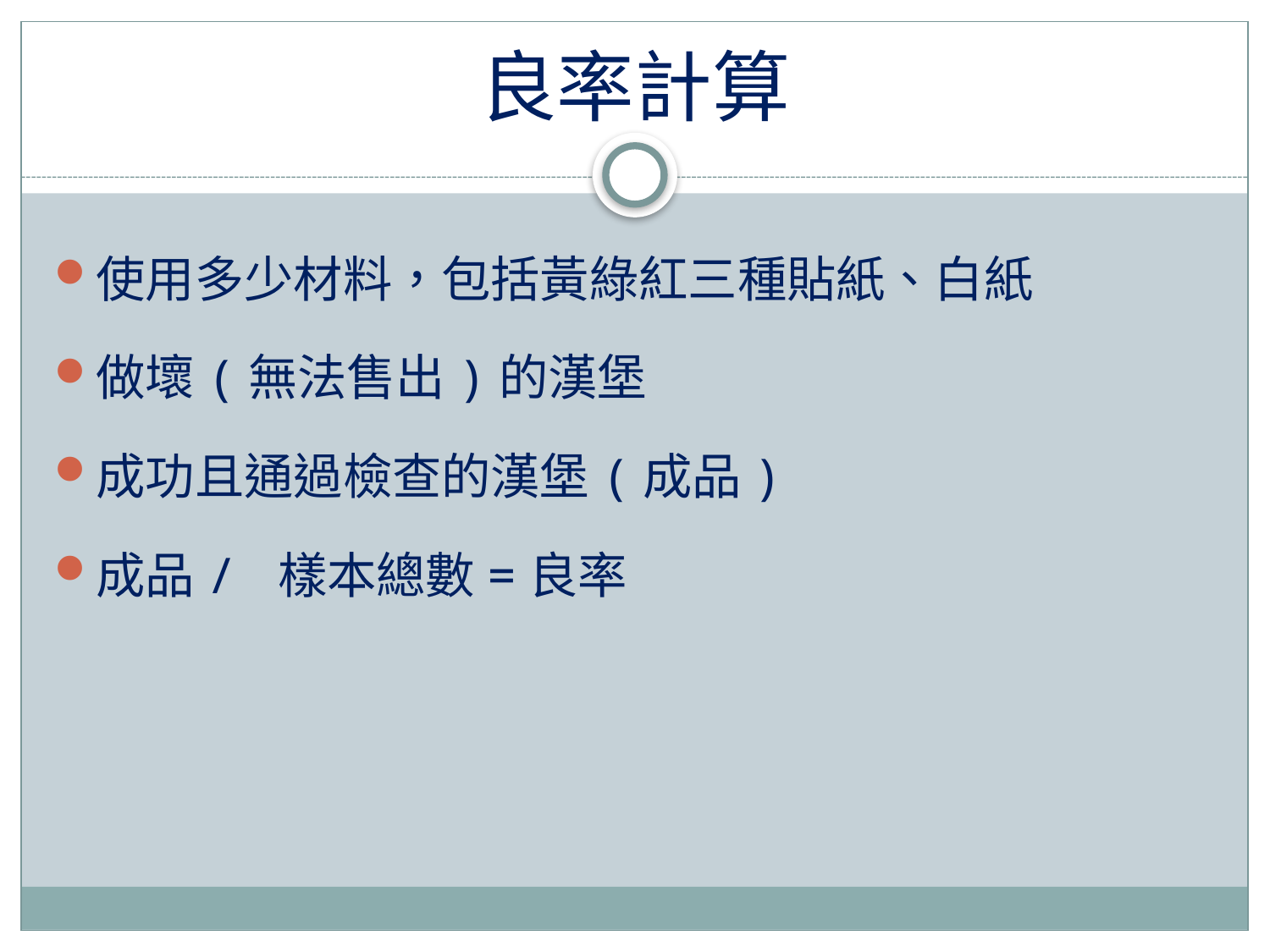

# 良率計算
使用多少材料，包括黃綠紅三種貼紙、白紙
做壞(無法售出)的漢堡
成功且通過檢查的漢堡(成品)
成品/ 樣本總數=良率